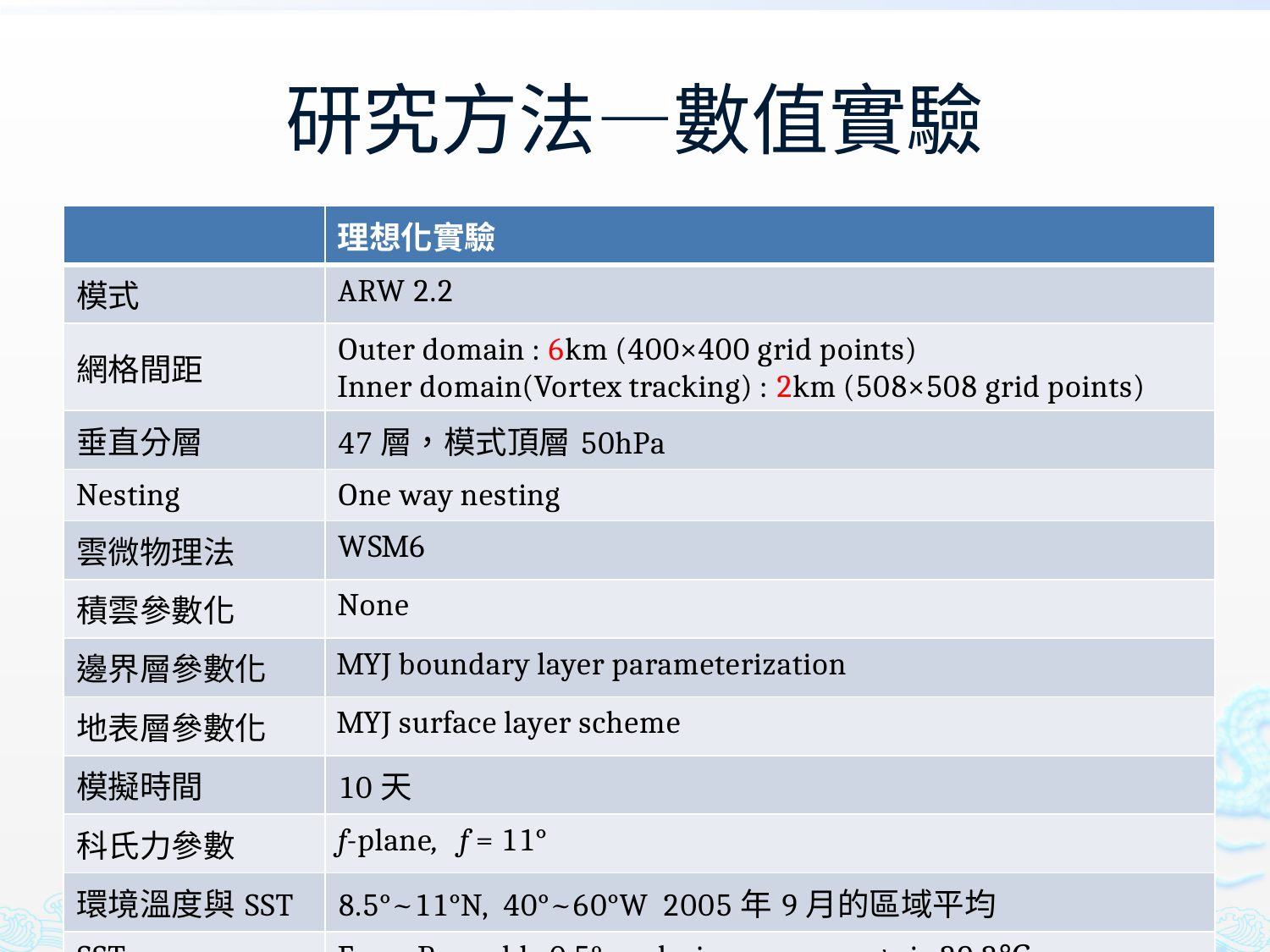

# 研究方法—數值實驗
|  | 理想化實驗 |
| --- | --- |
| 模式 | ARW 2.2 |
| 網格間距 | Outer domain : 6km (400×400 grid points) Inner domain(Vortex tracking) : 2km (508×508 grid points) |
| 垂直分層 | 47層，模式頂層50hPa |
| Nesting | One way nesting |
| 雲微物理法 | WSM6 |
| 積雲參數化 | None |
| 邊界層參數化 | MYJ boundary layer parameterization |
| 地表層參數化 | MYJ surface layer scheme |
| 模擬時間 | 10天 |
| 科氏力參數 | f-plane, f = 11° |
| 環境溫度與SST | 8.5°~11°N, 40°~60°W 2005年9月的區域平均 |
| SST | From Reynolds 0.5° analysis, area average is 29.2℃ |